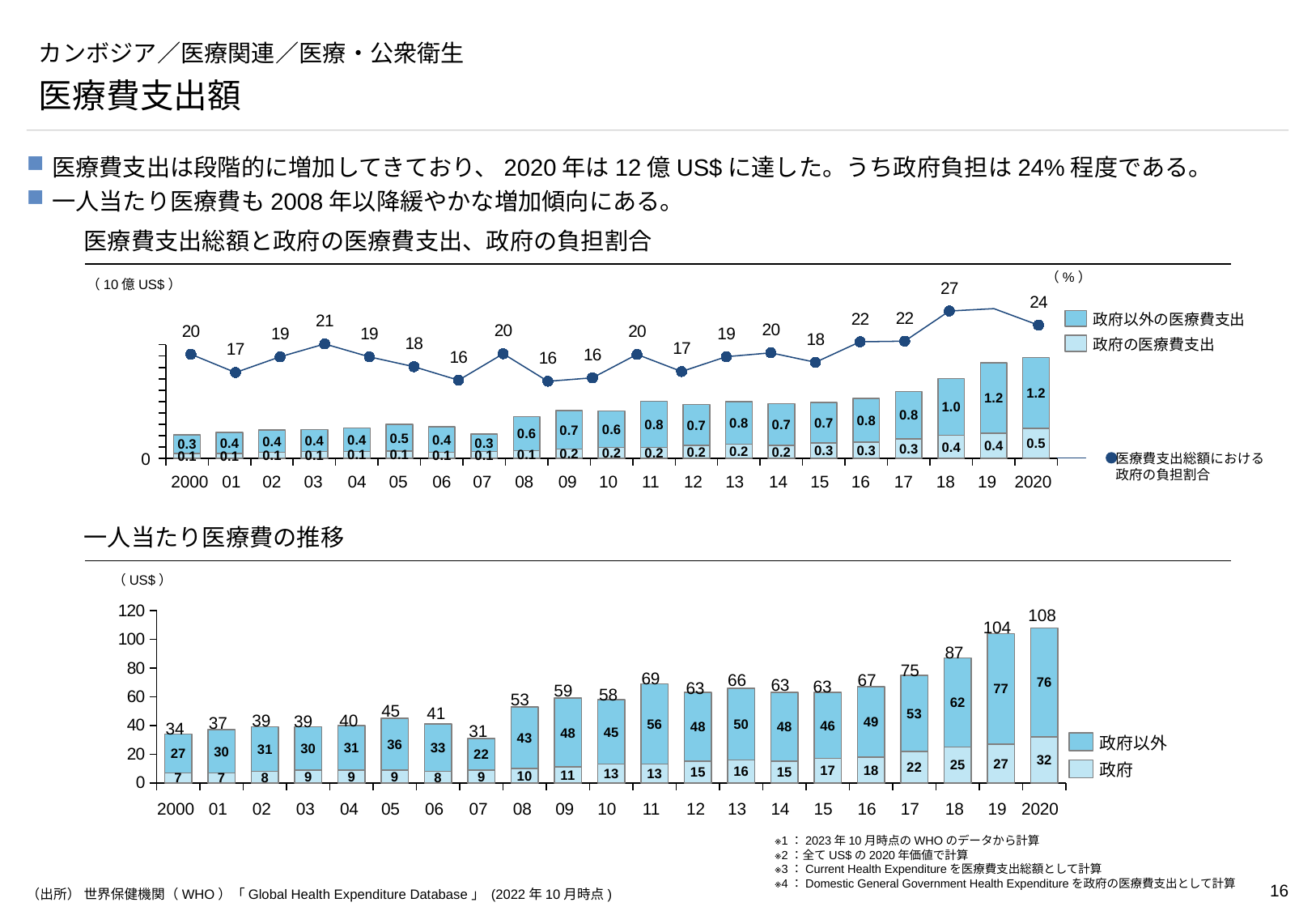

# カンボジア／医療関連／医療・公衆衛生
医療費支出額
医療費支出は段階的に増加してきており、2020年は12億US$に達した。うち政府負担は24%程度である。
一人当たり医療費も2008年以降緩やかな増加傾向にある。
医療費支出総額と政府の医療費支出、政府の負担割合
（%）

### Chart

| Category |  |
|---|---|
（10億US$）
政府以外の医療費支出

### Chart

| Category |  |  |
|---|---|---|
政府の医療費支出

0
医療費支出総額における
政府の負担割合

2000
01
02
03
04
05
06
07
08
09
10
11
12
13
14
15
16
17
18
19
2020
一人当たり医療費の推移
（US$）
108

### Chart

| Category |  |  |
|---|---|---|
104
87
75
69
66
67
63
63
63
59
58
53
45
41
40
39
39
37
34
31
政府以外

政府

2000
01
02
03
04
05
06
07
08
09
10
11
12
13
14
15
16
17
18
19
2020
※1：2023年10月時点のWHOのデータから計算
※2：全てUS$の2020年価値で計算
※3：Current Health Expenditureを医療費支出総額として計算
※4：Domestic General Government Health Expenditureを政府の医療費支出として計算
（出所） 世界保健機関（WHO）「Global Health Expenditure Database」 (2022年10月時点)